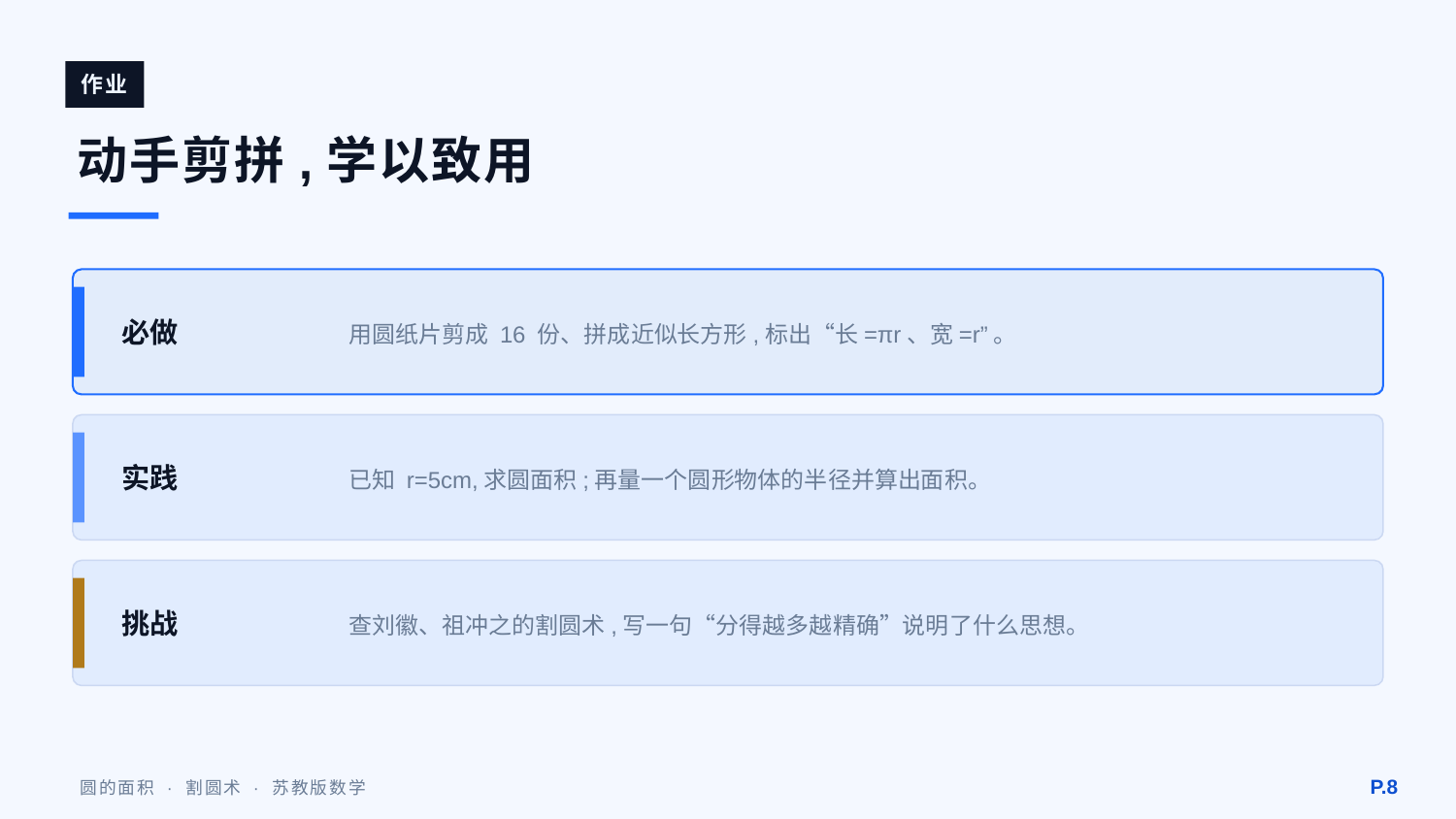

作业

动手剪拼,学以致用

用圆纸片剪成 16 份、拼成近似长方形,标出“长=πr、宽=r”。
必做

已知 r=5cm,求圆面积;再量一个圆形物体的半径并算出面积。
实践

查刘徽、祖冲之的割圆术,写一句“分得越多越精确”说明了什么思想。
挑战

P.8
圆的面积 · 割圆术 · 苏教版数学